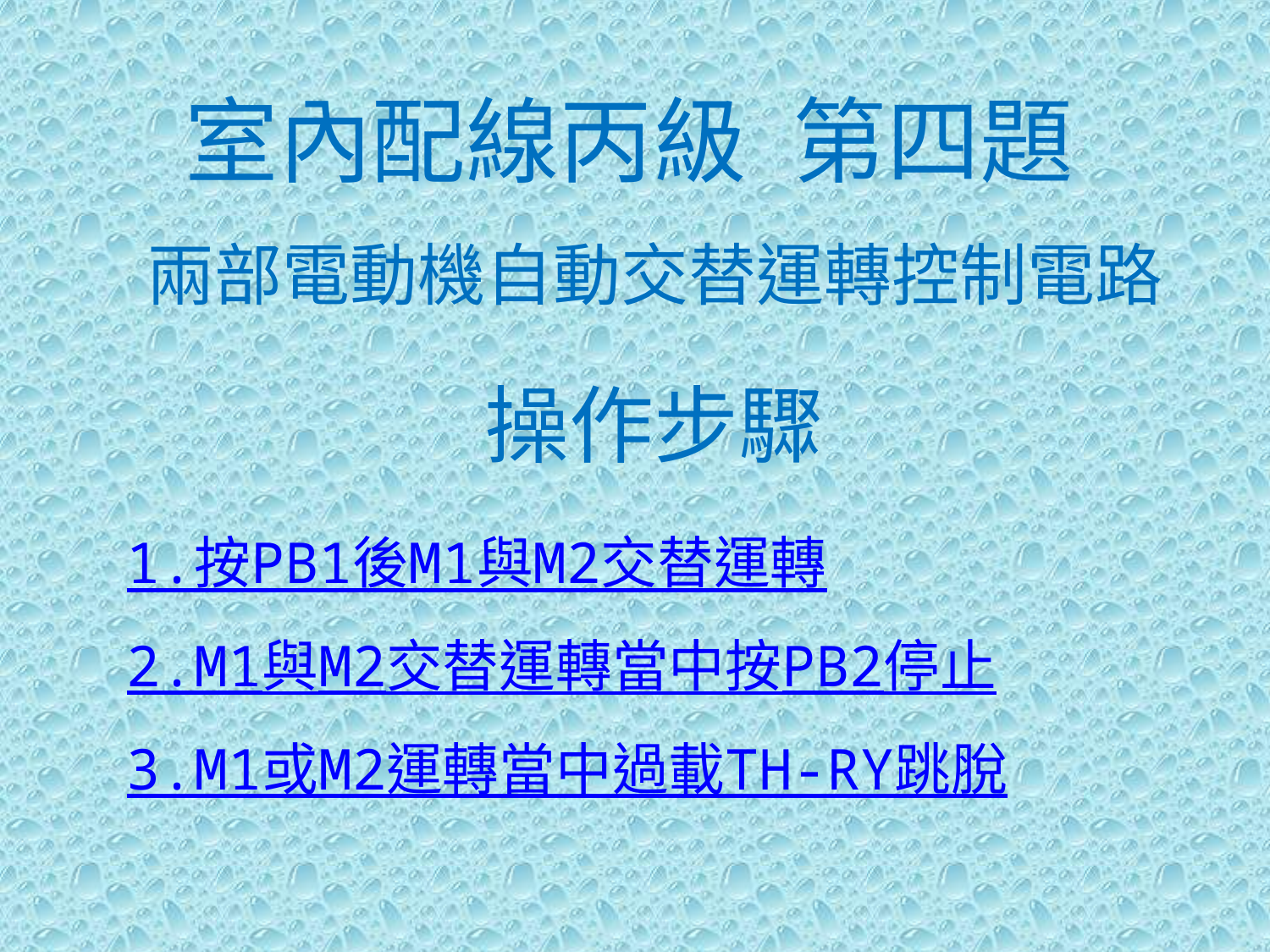

室內配線丙級 第四題
兩部電動機自動交替運轉控制電路
操作步驟
1.按PB1後M1與M2交替運轉
2.M1與M2交替運轉當中按PB2停止
3.M1或M2運轉當中過載TH-RY跳脫